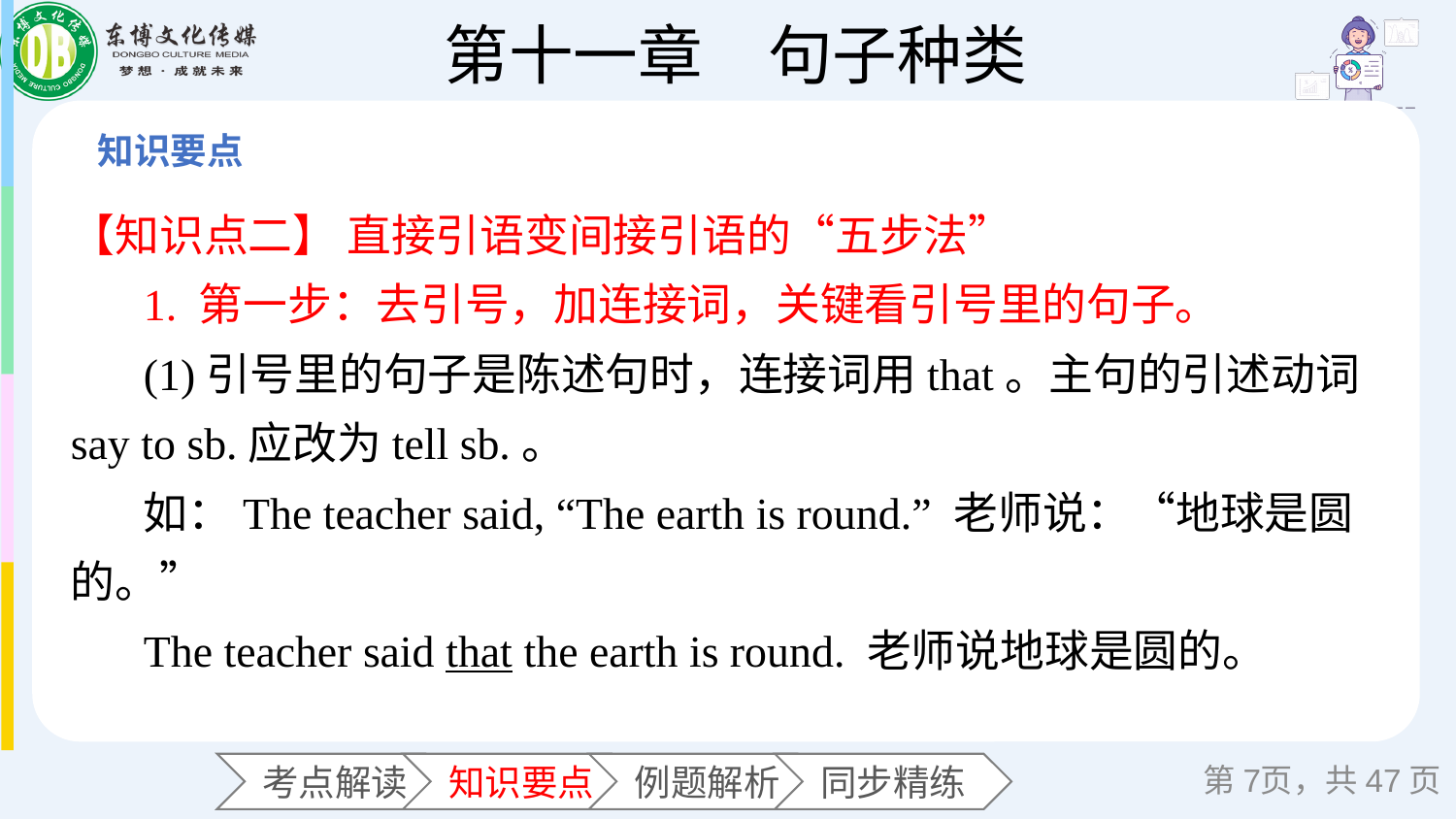

【知识点二】 直接引语变间接引语的“五步法”
1. 第一步：去引号，加连接词，关键看引号里的句子。
(1)引号里的句子是陈述句时，连接词用that。主句的引述动词say to sb.应改为tell sb.。
如：The teacher said, “The earth is round.” 老师说：“地球是圆的。”
The teacher said that the earth is round. 老师说地球是圆的。
第7页，共47页